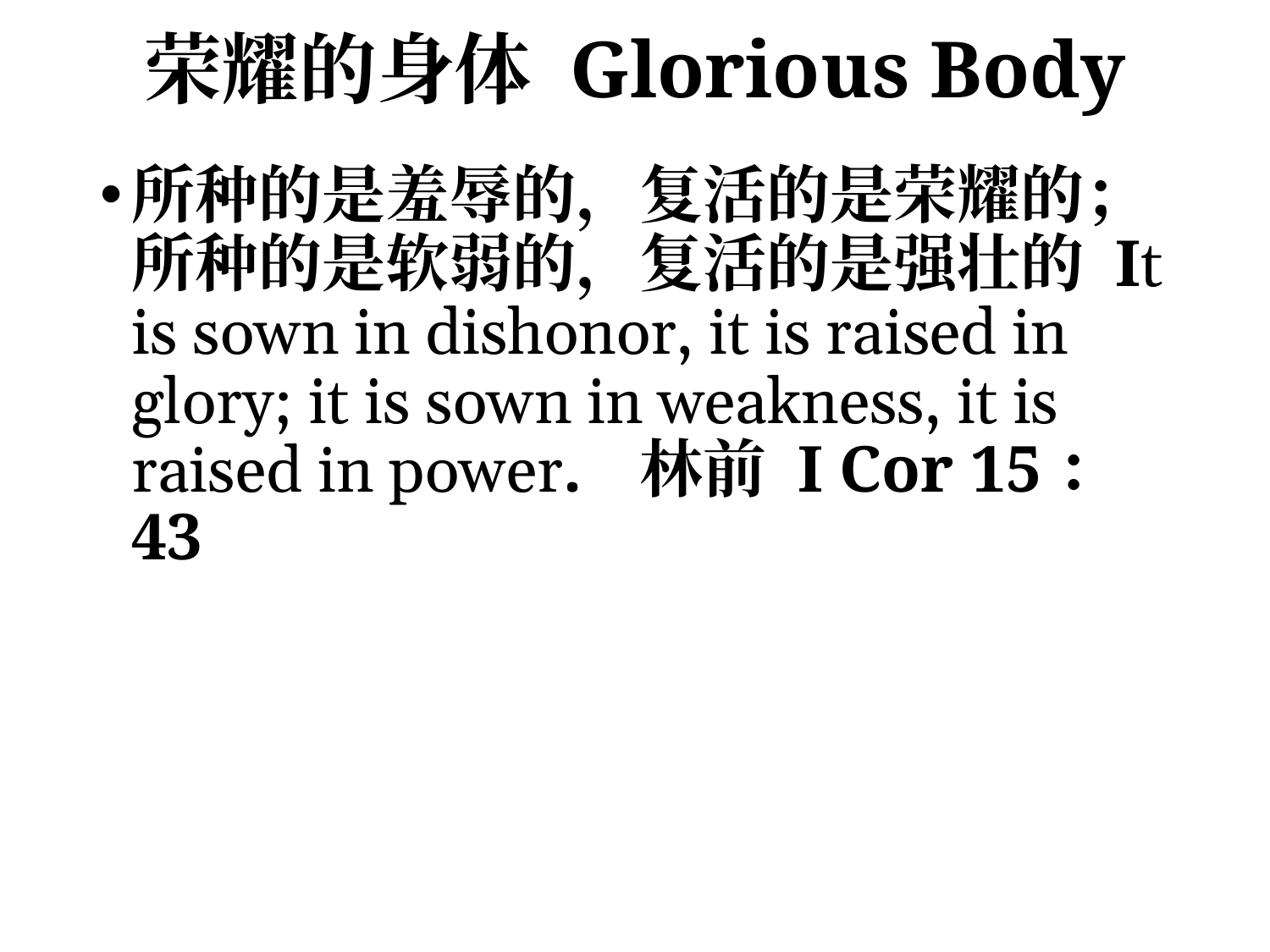

# 荣耀的身体 Glorious Body
所种的是羞辱的，复活的是荣耀的；所种的是软弱的，复活的是强壮的 It is sown in dishonor, it is raised in glory; it is sown in weakness, it is raised in power.	林前 I Cor 15：43